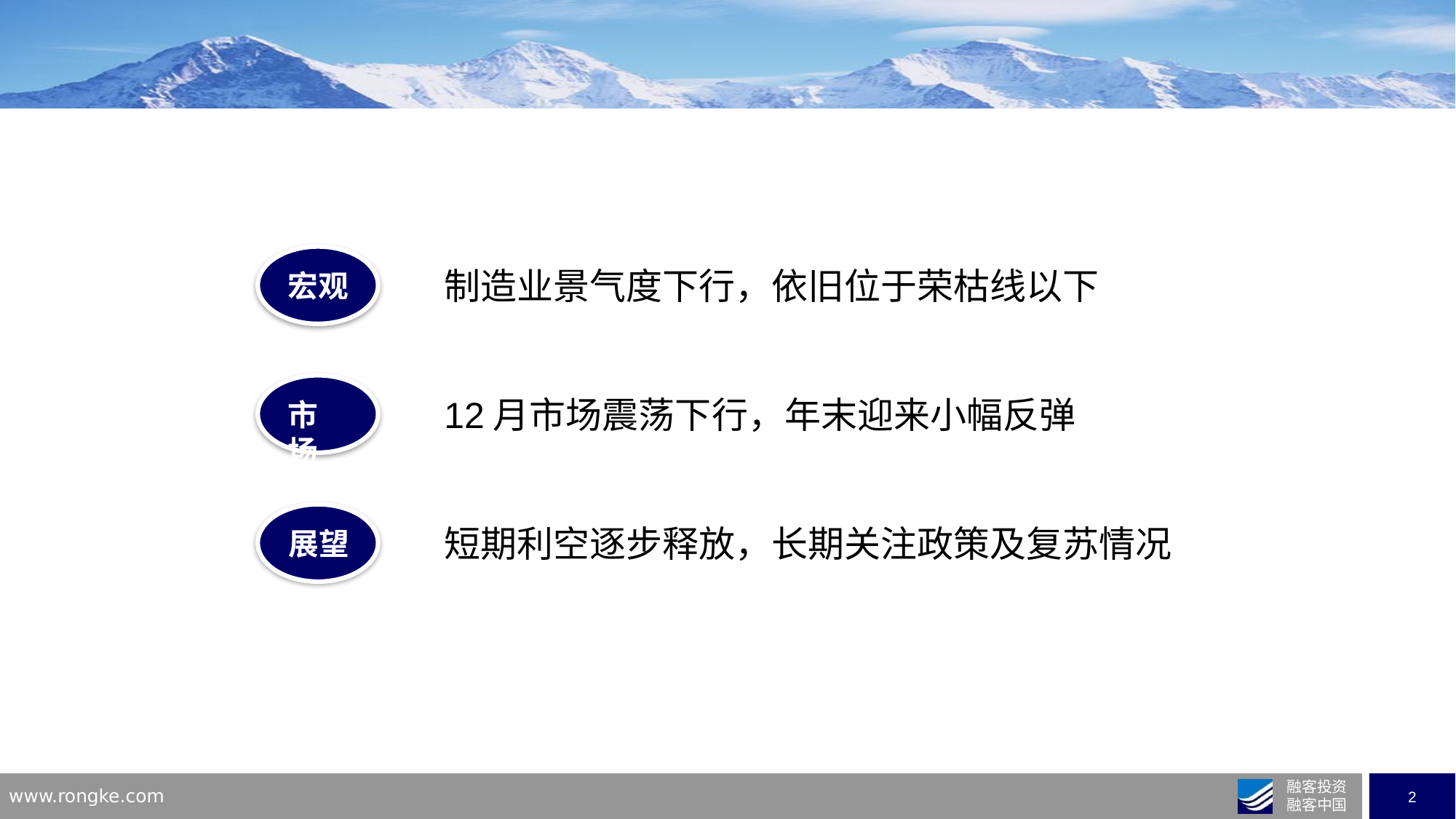

制造业景气度下行，依旧位于荣枯线以下
宏观

12月市场震荡下行，年末迎来小幅反弹
市场

短期利空逐步释放，长期关注政策及复苏情况
展望